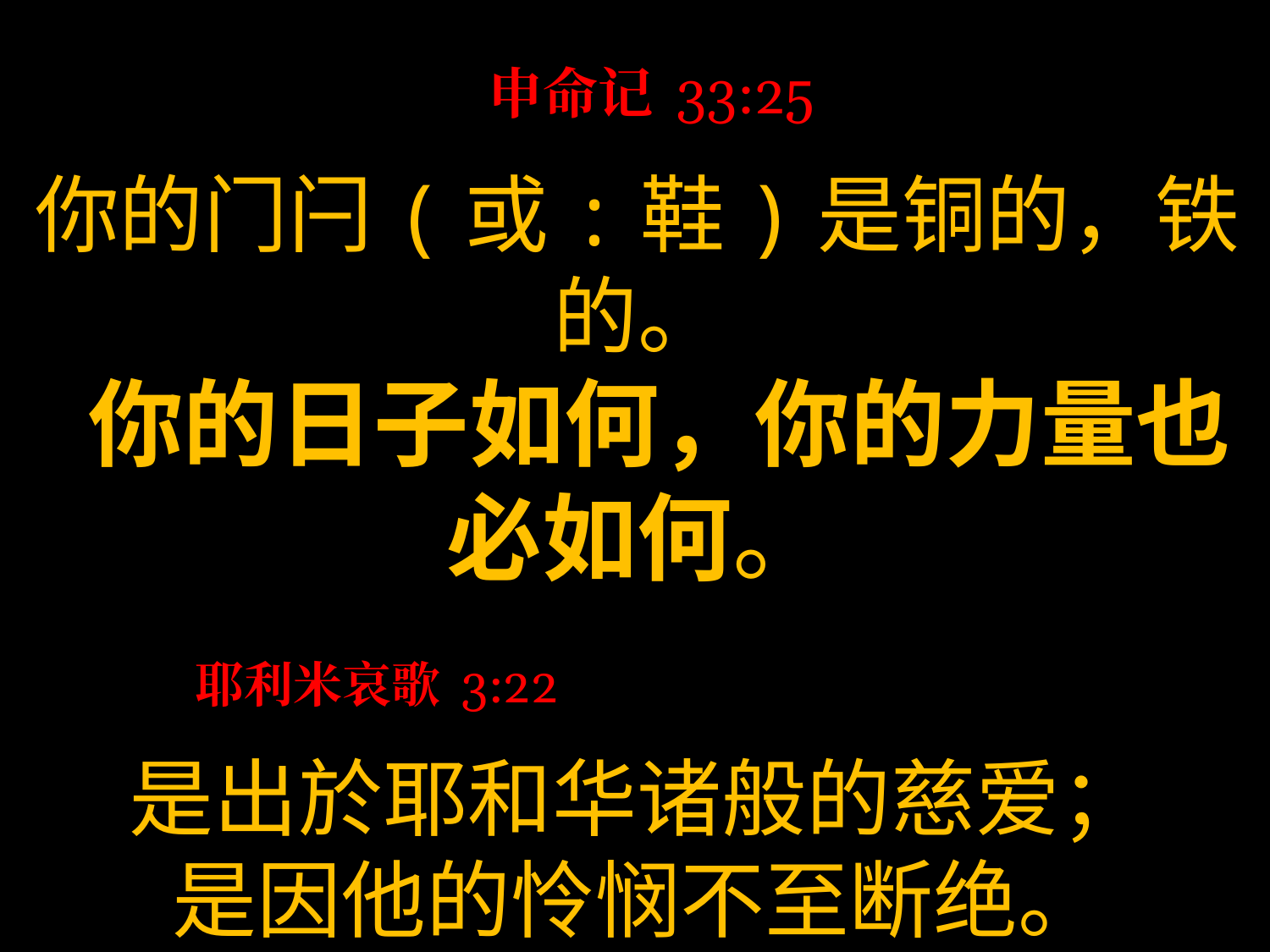

申命记33:25
你的门闩(或:鞋)是铜的，铁的。
 你的日子如何，你的力量也必如何。

耶利米哀歌3:22我们不至消灭，
是出於耶和华诸般的慈爱；
是因他的怜悯不至断绝。
23 你的诚实极其广大！